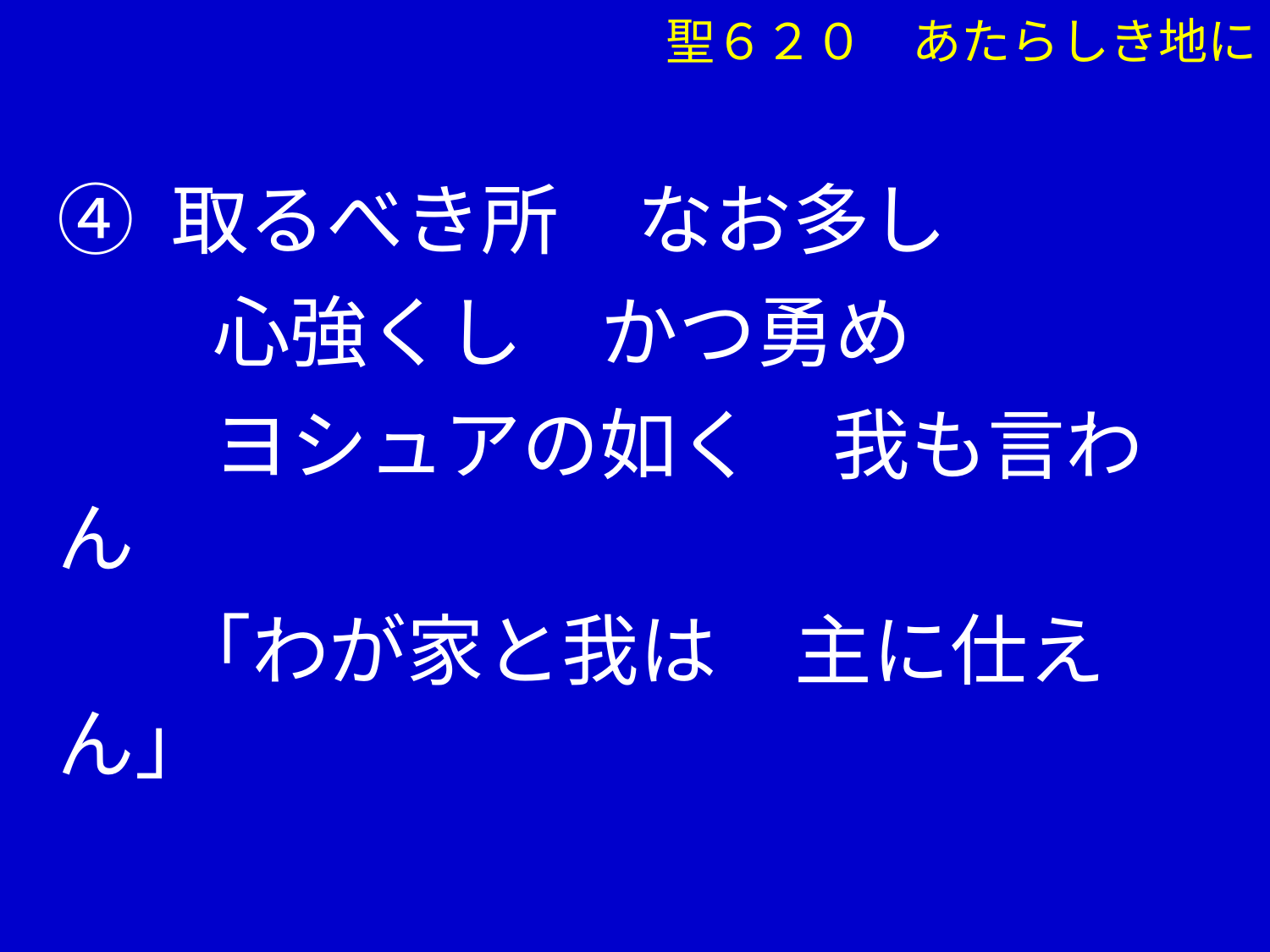

聖６２０　あたらしき地に
④ 取るべき所　なお多し
　　心強くし　かつ勇め
　　ヨシュアの如く　我も言わん
　　｢わが家と我は　主に仕えん｣